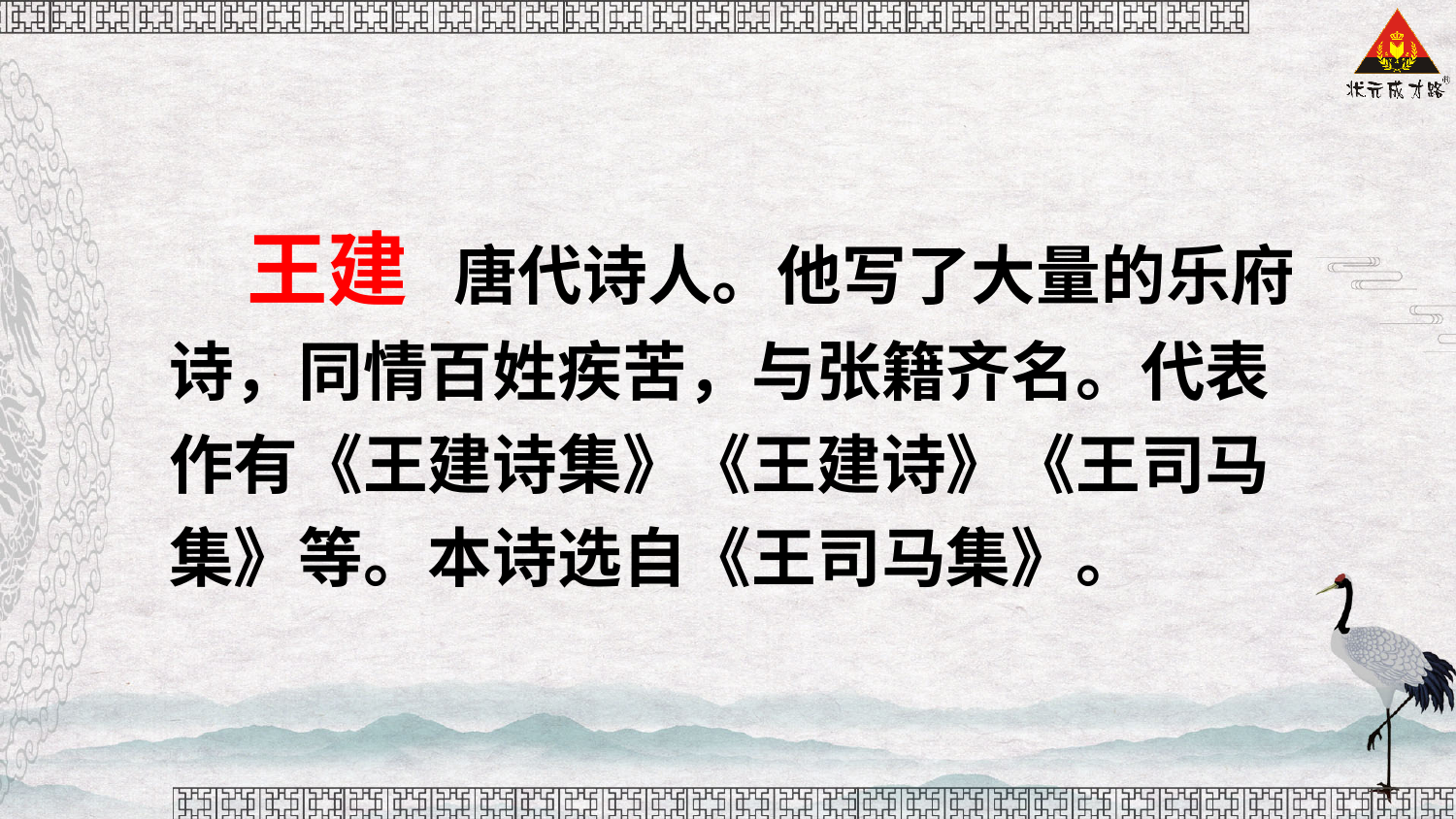

王建   唐代诗人。他写了大量的乐府诗，同情百姓疾苦，与张籍齐名。代表作有《王建诗集》《王建诗》《王司马集》等。本诗选自《王司马集》。